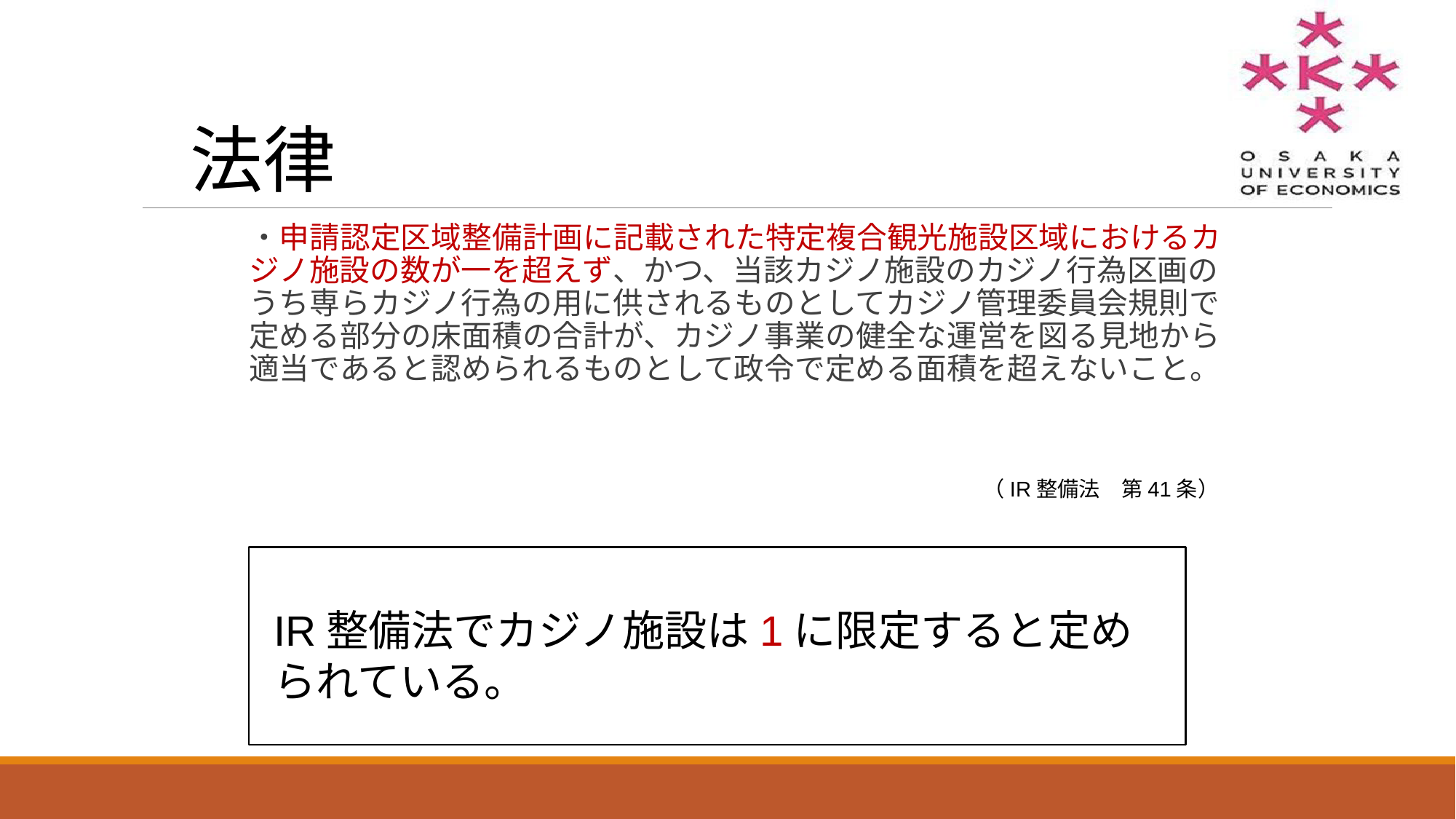

#
法律
・申請認定区域整備計画に記載された特定複合観光施設区域におけるカジノ施設の数が一を超えず、かつ、当該カジノ施設のカジノ行為区画のうち専らカジノ行為の用に供されるものとしてカジノ管理委員会規則で定める部分の床面積の合計が、カジノ事業の健全な運営を図る見地から適当であると認められるものとして政令で定める面積を超えないこと。

（IR整備法　第41条）

IR整備法でカジノ施設は1に限定すると定められている。